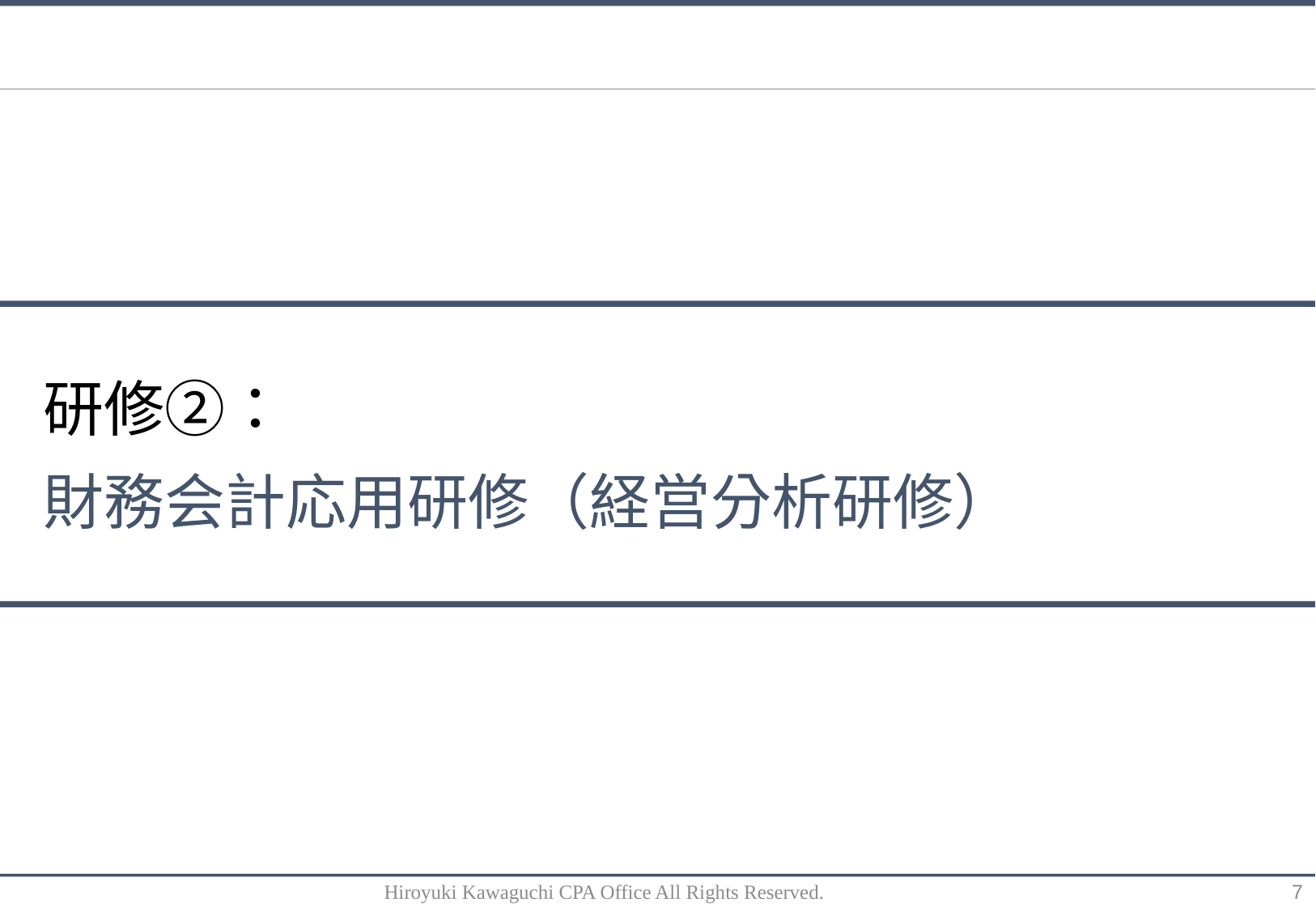

研修②：
財務会計応用研修（経営分析研修）
Hiroyuki Kawaguchi CPA Office All Rights Reserved.
7